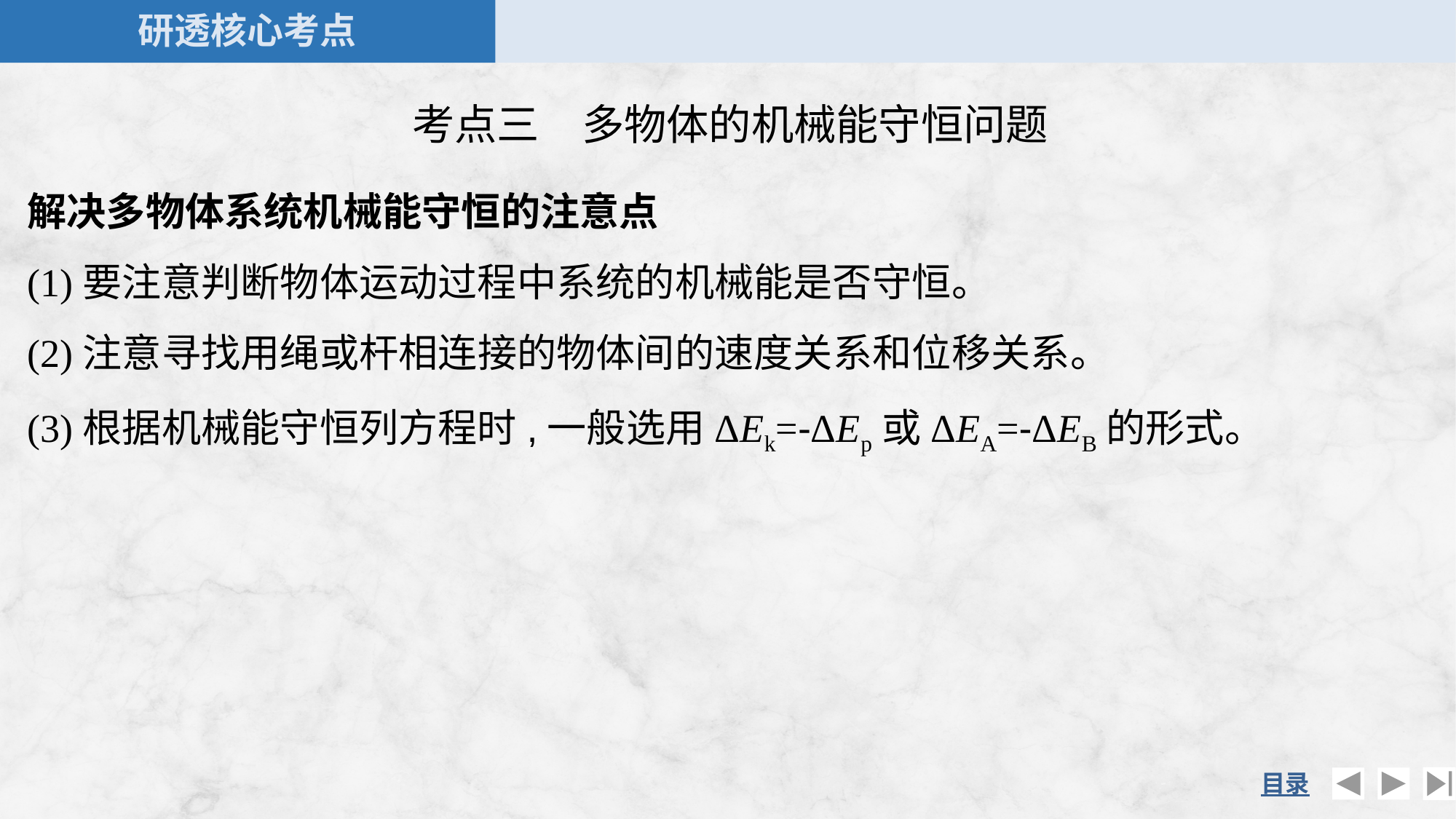

考点三　多物体的机械能守恒问题
解决多物体系统机械能守恒的注意点
(1)要注意判断物体运动过程中系统的机械能是否守恒。
(2)注意寻找用绳或杆相连接的物体间的速度关系和位移关系。
(3)根据机械能守恒列方程时,一般选用ΔEk=-ΔEp或ΔEA=-ΔEB的形式。